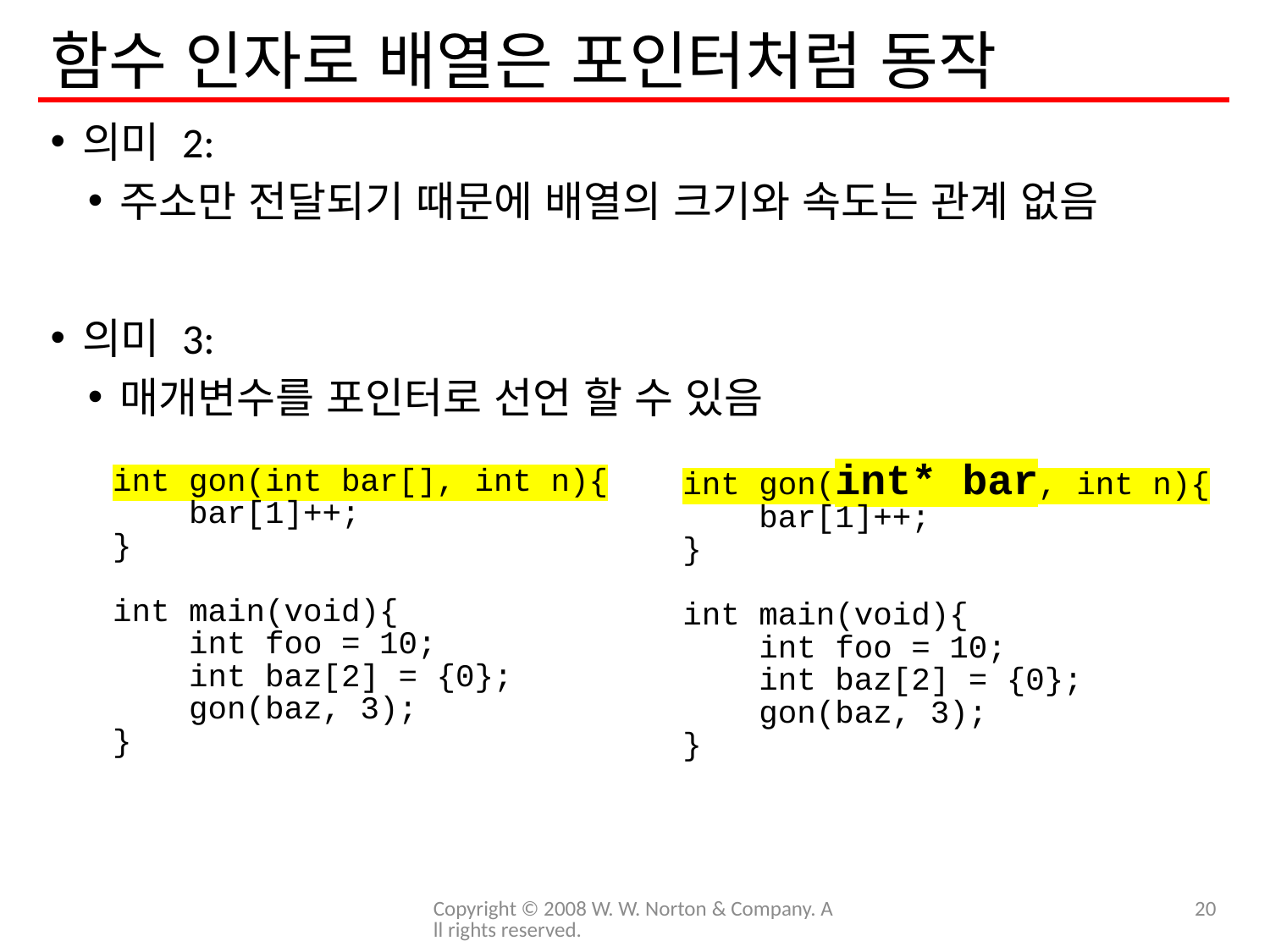

# 함수 인자로 배열은 포인터처럼 동작
의미 2:
주소만 전달되기 때문에 배열의 크기와 속도는 관계 없음

의미 3:
매개변수를 포인터로 선언 할 수 있음

int gon(int bar[], int n){
    bar[1]++;
}

int main(void){
    int foo = 10;
    int baz[2] = {0};
    gon(baz, 3);
}
int gon(int* bar, int n){
    bar[1]++;
}

int main(void){
    int foo = 10;
    int baz[2] = {0};
    gon(baz, 3);
}
Copyright © 2008 W. W. Norton & Company. All rights reserved.
20